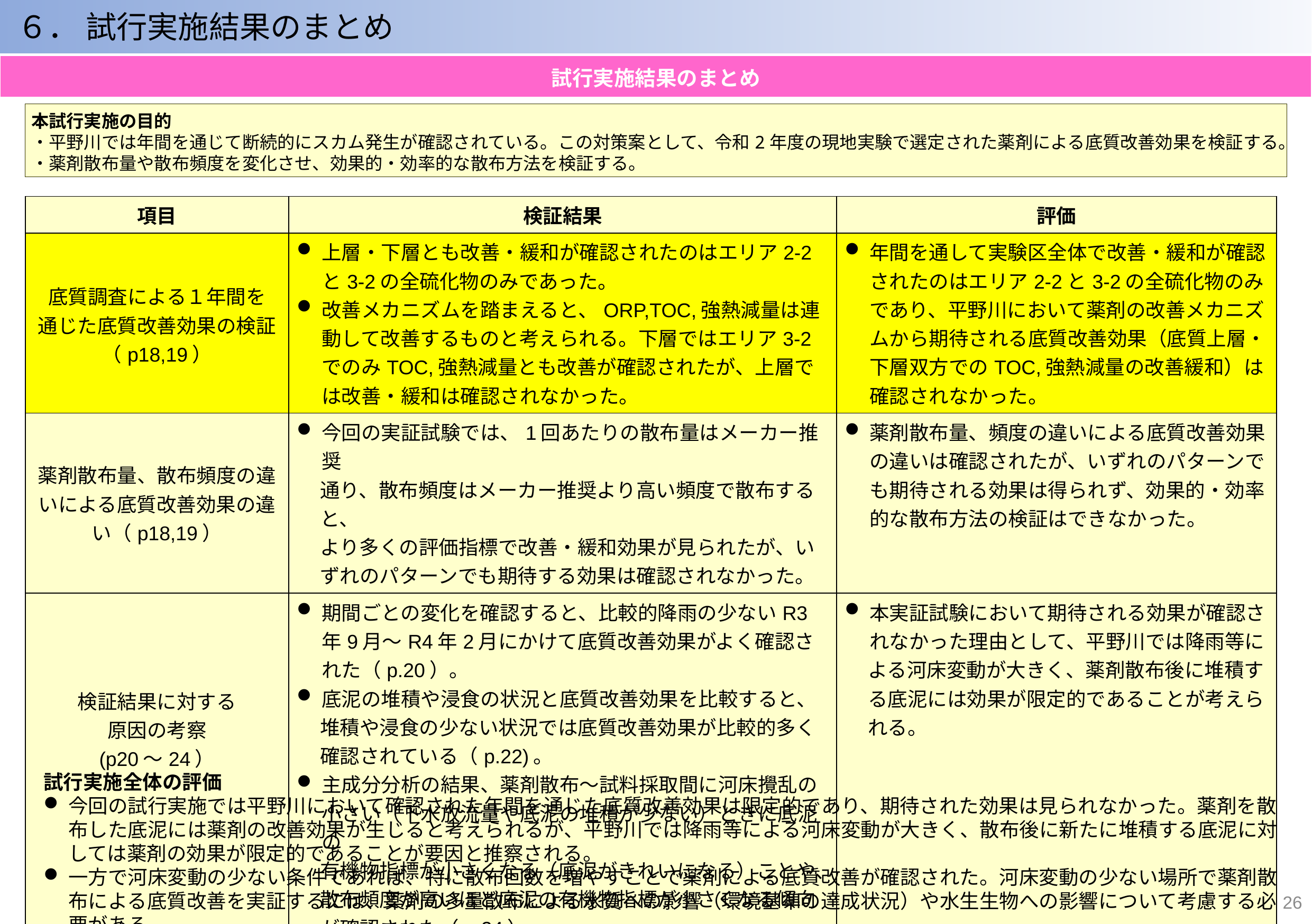

６． 試行実施結果のまとめ
| 試行実施結果のまとめ |
| --- |
本試行実施の目的
・平野川では年間を通じて断続的にスカム発生が確認されている。この対策案として、令和2年度の現地実験で選定された薬剤による底質改善効果を検証する。
・薬剤散布量や散布頻度を変化させ、効果的・効率的な散布方法を検証する。
| 項目 | 検証結果 | 評価 |
| --- | --- | --- |
| 底質調査による１年間を 通じた底質改善効果の検証 （p18,19） | 上層・下層とも改善・緩和が確認されたのはエリア2-2と3-2の全硫化物のみであった。 改善メカニズムを踏まえると、ORP,TOC,強熱減量は連動して改善するものと考えられる。下層ではエリア3-2でのみTOC,強熱減量とも改善が確認されたが、上層では改善・緩和は確認されなかった。 | 年間を通して実験区全体で改善・緩和が確認されたのはエリア2-2と3-2の全硫化物のみであり、平野川において薬剤の改善メカニズムから期待される底質改善効果（底質上層・下層双方でのTOC,強熱減量の改善緩和）は確認されなかった。 |
| 薬剤散布量、散布頻度の違いによる底質改善効果の違い（p18,19） | 今回の実証試験では、1回あたりの散布量はメーカー推奨 通り、散布頻度はメーカー推奨より高い頻度で散布すると、 より多くの評価指標で改善・緩和効果が見られたが、いずれのパターンでも期待する効果は確認されなかった。 | 薬剤散布量、頻度の違いによる底質改善効果の違いは確認されたが、いずれのパターンでも期待される効果は得られず、効果的・効率的な散布方法の検証はできなかった。 |
| 検証結果に対する 原因の考察 (p20～24） | 期間ごとの変化を確認すると、比較的降雨の少ないR3年9月～R4年2月にかけて底質改善効果がよく確認された（p.20）。 底泥の堆積や浸食の状況と底質改善効果を比較すると、 堆積や浸食の少ない状況では底質改善効果が比較的多く 確認されている（p.22)。 主成分分析の結果、薬剤散布～試料採取間に河床攪乱の小さい（下水放流量や底泥の堆積が少ない）ときに底泥の 有機物指標が小さくなる（底泥がきれいになる）ことや、散布頻度が高いほど底泥の有機物指標が小さくなる傾向が確認された（p.24）。 | 本実証試験において期待される効果が確認されなかった理由として、平野川では降雨等に よる河床変動が大きく、薬剤散布後に堆積する底泥には効果が限定的であることが考えられる。 |
試行実施全体の評価
今回の試行実施では平野川において確認された年間を通じた底質改善効果は限定的であり、期待された効果は見られなかった。薬剤を散布した底泥には薬剤の改善効果が生じると考えられるが、平野川では降雨等による河床変動が大きく、散布後に新たに堆積する底泥に対しては薬剤の効果が限定的であることが要因と推察される。
一方で河床変動の少ない条件であれば、特に散布回数を増やすことで薬剤による底質改善が確認された。河床変動の少ない場所で薬剤散布による底質改善を実証するには、薬剤の多量散布による水質への影響（環境基準の達成状況）や水生生物への影響について考慮する必要がある。

26